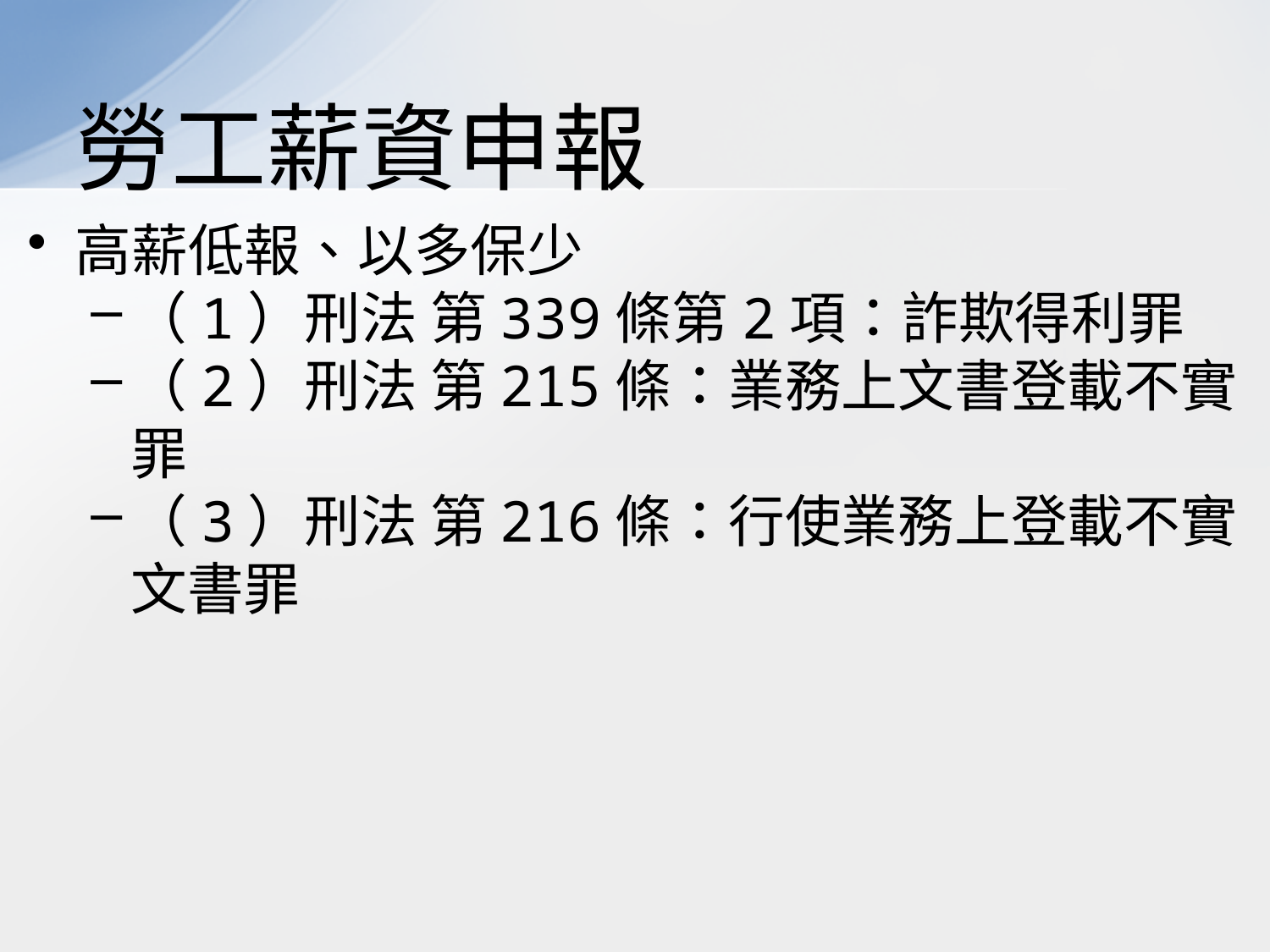

# 勞工薪資申報
高薪低報、以多保少
（1）刑法 第339條第2項：詐欺得利罪
（2）刑法 第215條：業務上文書登載不實罪
（3）刑法 第216條：行使業務上登載不實文書罪